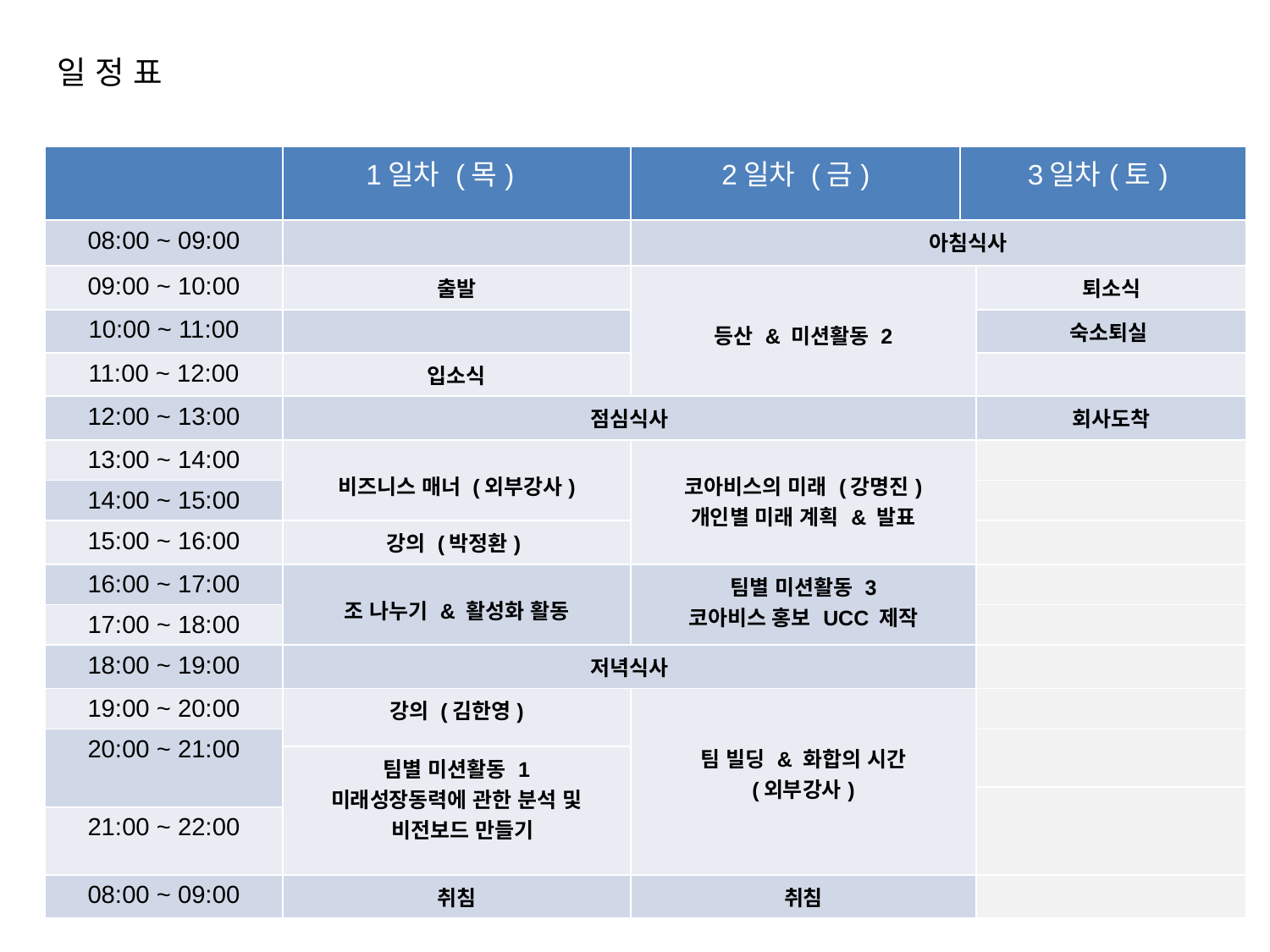

일 정 표
|  | 1일차 (목) | 2일차 (금) | 3일차(토) |  |
| --- | --- | --- | --- | --- |
| 08:00 ~ 09:00 |  | 아침식사 |  |  |
| 09:00 ~ 10:00 | 출발 | 등산 & 미션활동 2 |  | 퇴소식 |
| 10:00 ~ 11:00 |  |  |  | 숙소퇴실 |
| 11:00 ~ 12:00 | 입소식 |  |  |  |
| 12:00 ~ 13:00 | 점심식사 |  |  | 회사도착 |
| 13:00 ~ 14:00 | 비즈니스 매너 (외부강사) | 코아비스의 미래 (강명진) 개인별 미래 계획 & 발표 |  |  |
| 14:00 ~ 15:00 |  |  |  |  |
| 15:00 ~ 16:00 | 강의 (박정환) |  |  |  |
| 16:00 ~ 17:00 | 조 나누기 & 활성화 활동 | 팀별 미션활동 3 코아비스 홍보 UCC 제작 |  |  |
| 17:00 ~ 18:00 |  |  |  |  |
| 18:00 ~ 19:00 | 저녁식사 |  |  |  |
| 19:00 ~ 20:00 | 강의 (김한영) | 팀 빌딩 & 화합의 시간 (외부강사) |  |  |
| 20:00 ~ 21:00 |  |  |  |  |
|  | 팀별 미션활동 1 미래성장동력에 관한 분석 및 비전보드 만들기 |  |  |  |
|  |  |  |  |  |
| 21:00 ~ 22:00 |  |  |  |  |
| 08:00 ~ 09:00 | 취침 | 취침 |  |  |